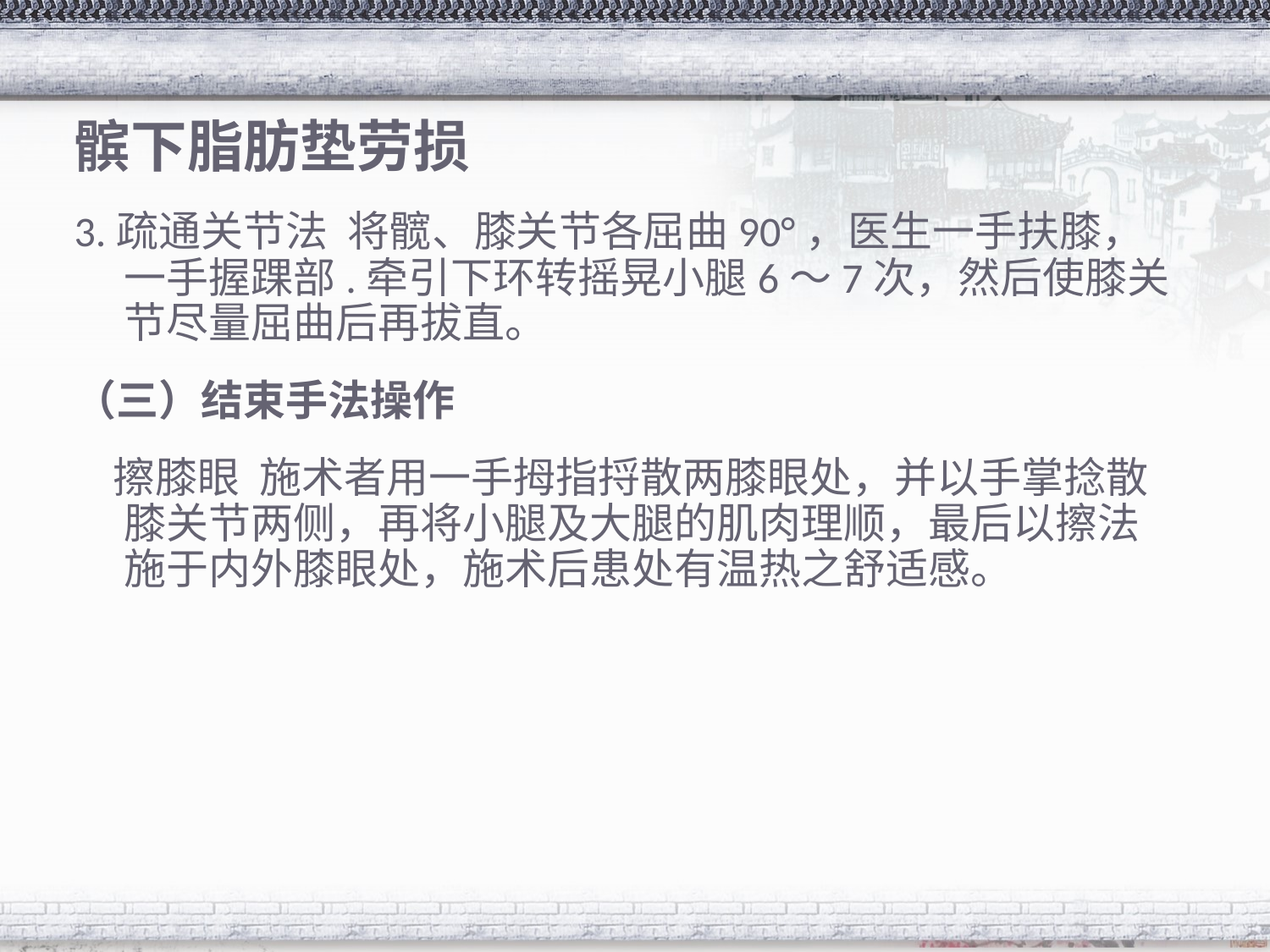

# 髌下脂肪垫劳损
3.疏通关节法  将髋、膝关节各屈曲90°，医生一手扶膝，一手握踝部.牵引下环转摇晃小腿6～7次，然后使膝关节尽量屈曲后再拔直。
（三）结束手法操作
   擦膝眼  施术者用一手拇指捋散两膝眼处，并以手掌捻散膝关节两侧，再将小腿及大腿的肌肉理顺，最后以擦法施于内外膝眼处，施术后患处有温热之舒适感。